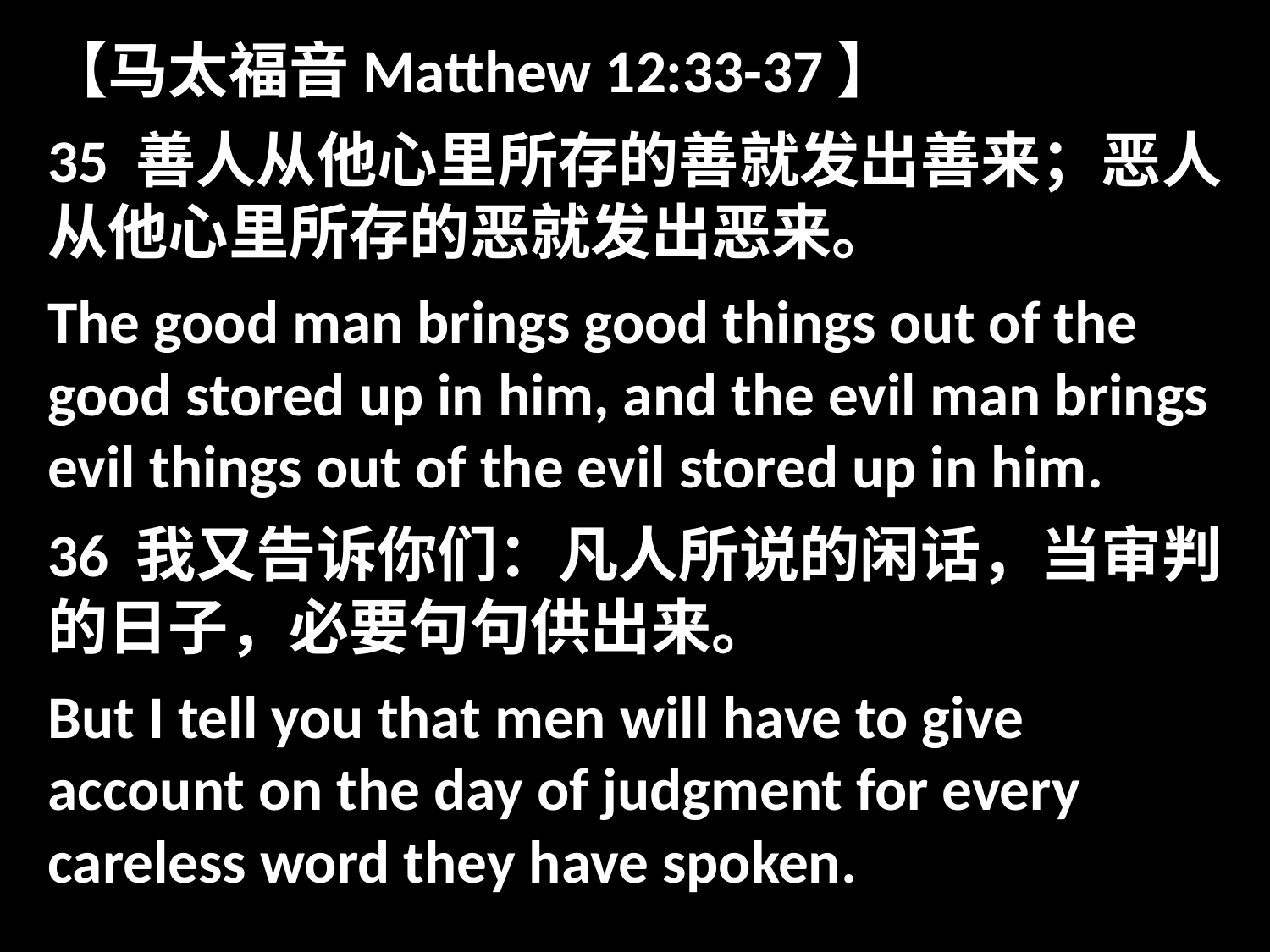

【马太福音Matthew 12:33-37】
35 善人从他心里所存的善就发出善来；恶人从他心里所存的恶就发出恶来。
The good man brings good things out of the good stored up in him, and the evil man brings evil things out of the evil stored up in him.
36 我又告诉你们：凡人所说的闲话，当审判的日子，必要句句供出来。
But I tell you that men will have to give account on the day of judgment for every careless word they have spoken.